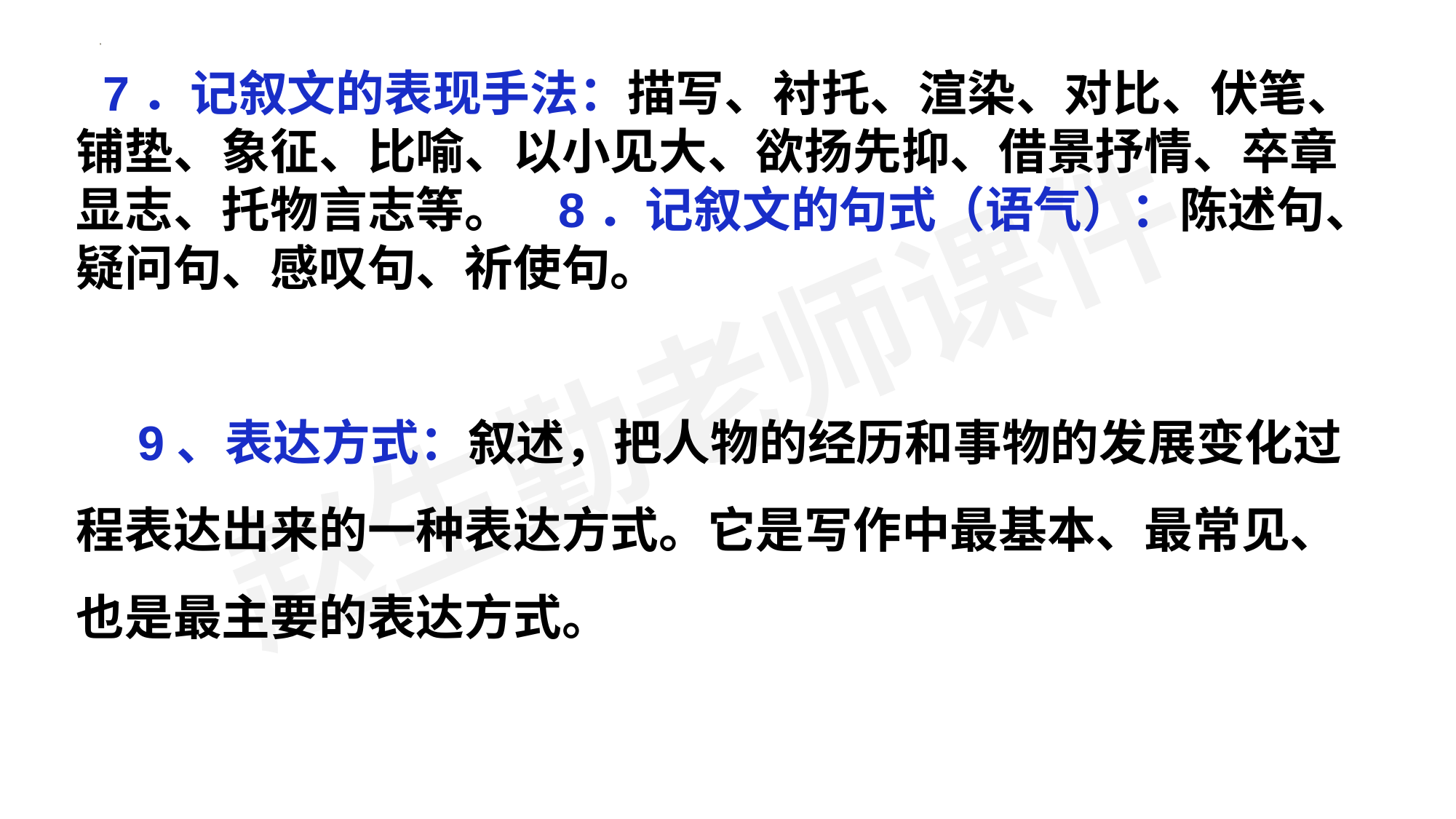

7．记叙文的表现手法：描写、衬托、渲染、对比、伏笔、铺垫、象征、比喻、以小见大、欲扬先抑、借景抒情、卒章显志、托物言志等。   8．记叙文的句式（语气）：陈述句、疑问句、感叹句、祈使句。

   9、表达方式：叙述，把人物的经历和事物的发展变化过程表达出来的一种表达方式。它是写作中最基本、最常见、也是最主要的表达方式。